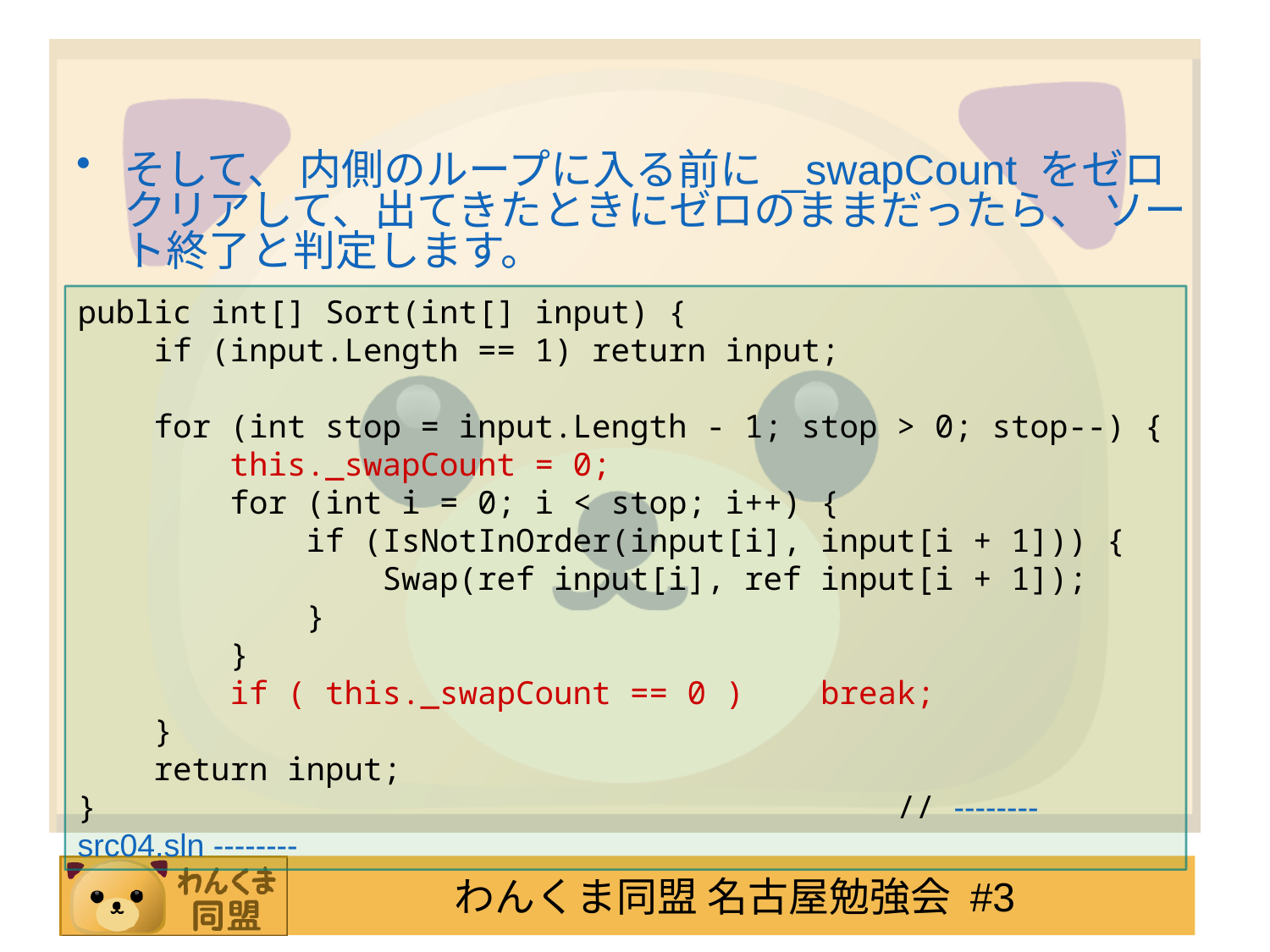

#
そして、 内側のループに入る前に _swapCount をゼロクリアして、出てきたときにゼロのままだったら、 ソート終了と判定します。
public int[] Sort(int[] input) {
    if (input.Length == 1) return input;

    for (int stop = input.Length - 1; stop > 0; stop--) {
        this._swapCount = 0;
        for (int i = 0; i < stop; i++) {
            if (IsNotInOrder(input[i], input[i + 1])) {
                Swap(ref input[i], ref input[i + 1]);
            }
        }
        if ( this._swapCount == 0 )    break;
    }
    return input;
}                                          // -------- src04.sln --------